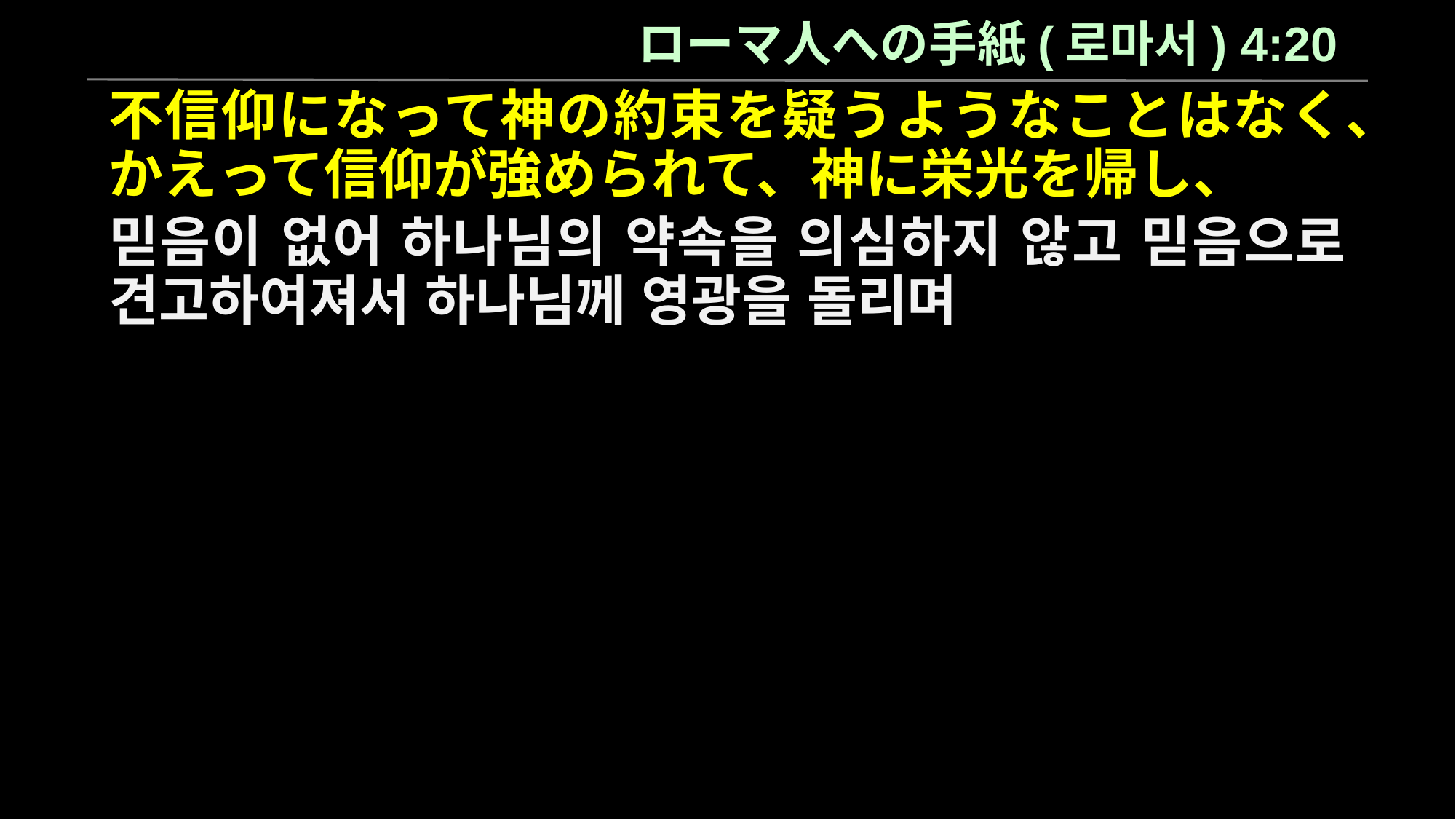

ローマ人への手紙(로마서) 4:20

不信仰になって神の約束を疑うようなことはなく、かえって信仰が強められて、神に栄光を帰し、
믿음이 없어 하나님의 약속을 의심하지 않고 믿음으로 견고하여져서 하나님께 영광을 돌리며